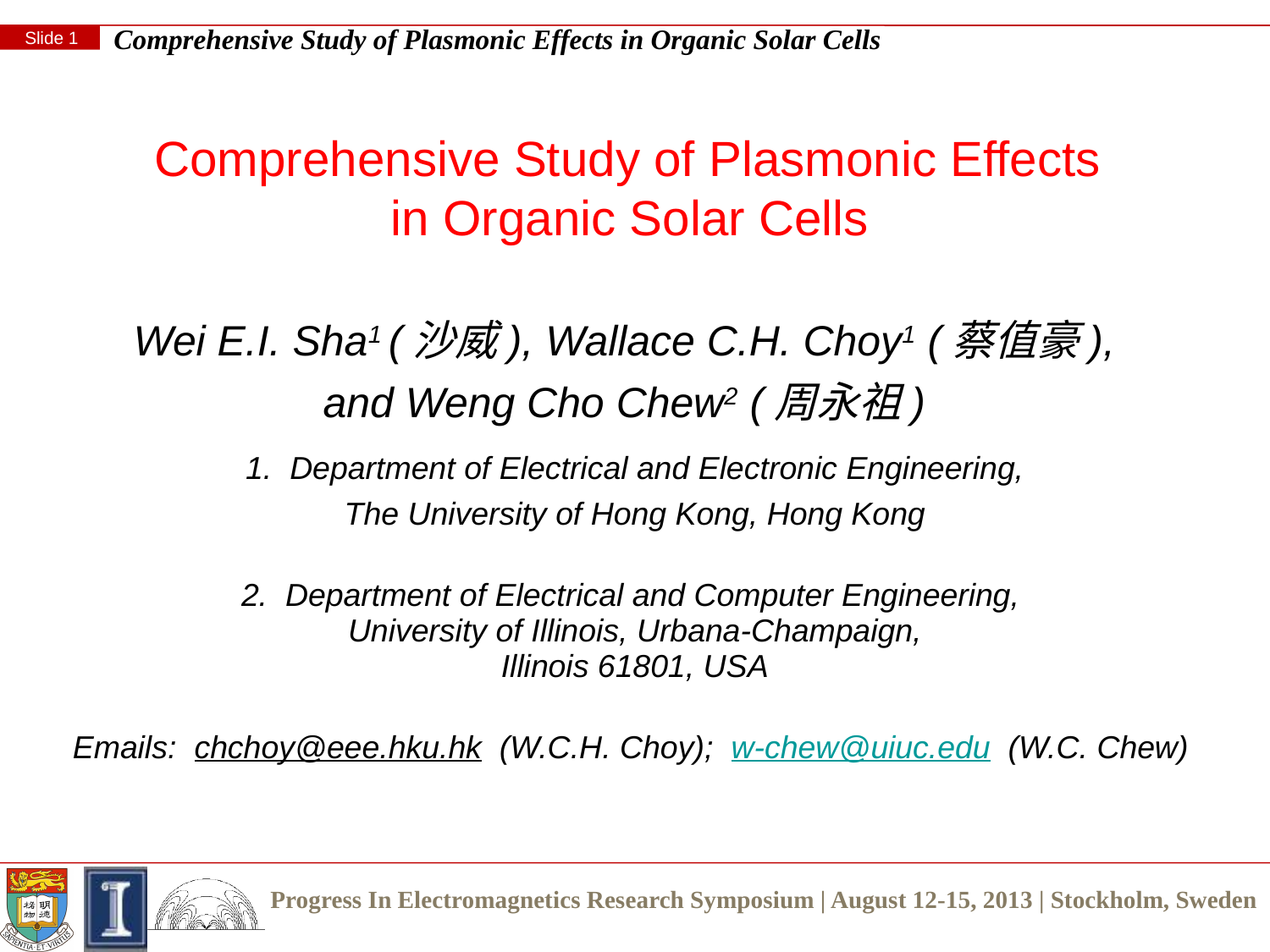

Comprehensive Study of Plasmonic Effects
in Organic Solar Cells
Wei E.I. Sha1 (沙威), Wallace C.H. Choy1 (蔡值豪), and Weng Cho Chew2 (周永祖)
1.  Department of Electrical and Electronic Engineering,
The University of Hong Kong, Hong Kong

2.  Department of Electrical and Computer Engineering,
University of Illinois, Urbana-Champaign,
Illinois 61801, USA

Emails:  chchoy@eee.hku.hk  (W.C.H. Choy);  w-chew@uiuc.edu  (W.C. Chew)